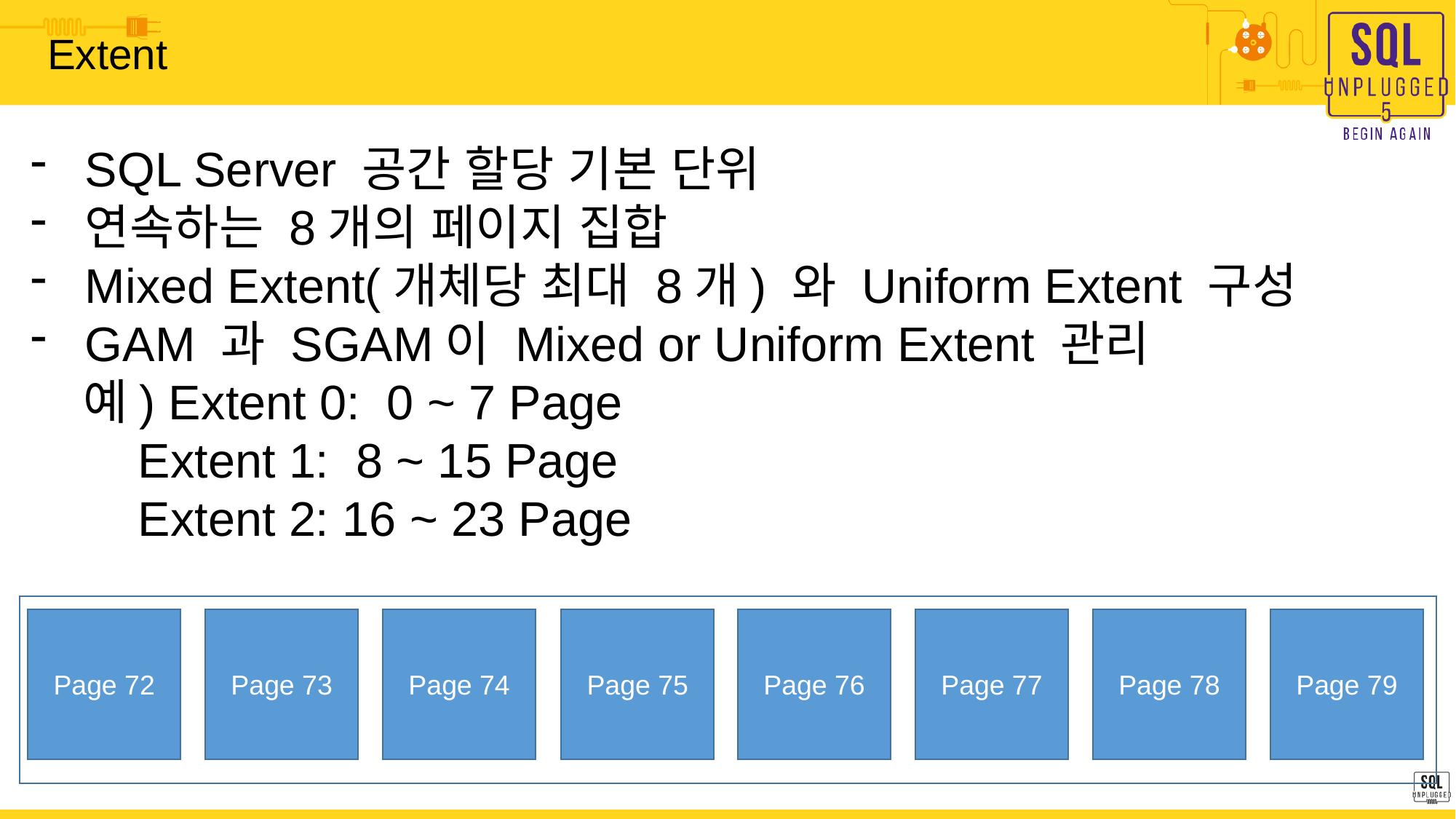

# Extent
SQL Server 공간 할당 기본 단위
연속하는 8개의 페이지 집합
Mixed Extent(개체당 최대 8개) 와 Uniform Extent 구성
GAM 과 SGAM이 Mixed or Uniform Extent 관리
   예) Extent 0:  0 ~ 7 Page
        Extent 1:  8 ~ 15 Page
        Extent 2: 16 ~ 23 Page

Page 73
Page 75
Page 77
Page 79
Page 72
Page 74
Page 76
Page 78